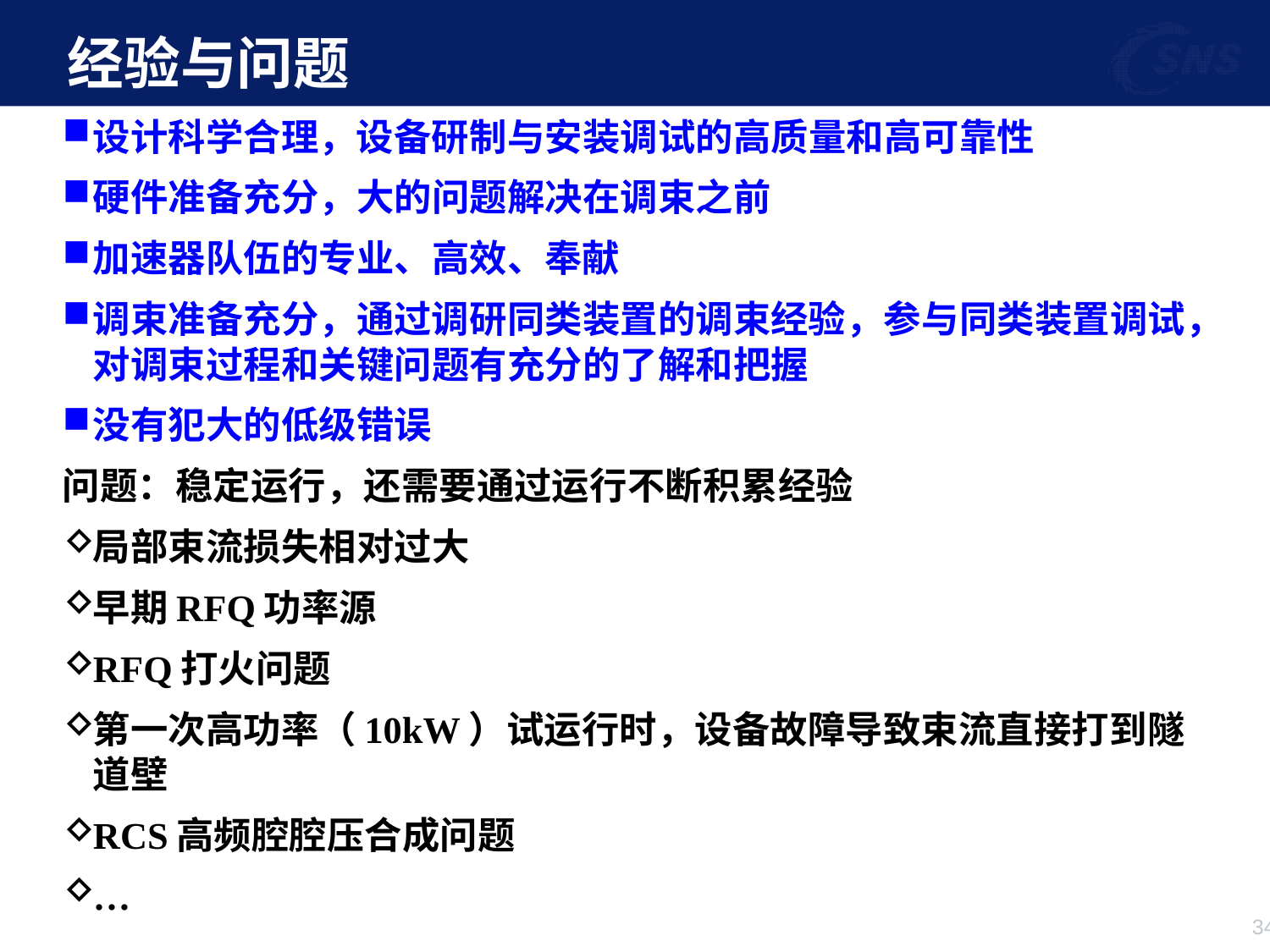

# 经验与问题
设计科学合理，设备研制与安装调试的高质量和高可靠性
硬件准备充分，大的问题解决在调束之前
加速器队伍的专业、高效、奉献
调束准备充分，通过调研同类装置的调束经验，参与同类装置调试，对调束过程和关键问题有充分的了解和把握
没有犯大的低级错误
问题：稳定运行，还需要通过运行不断积累经验
局部束流损失相对过大
早期RFQ功率源
RFQ打火问题
第一次高功率（10kW）试运行时，设备故障导致束流直接打到隧道壁
RCS高频腔腔压合成问题
…